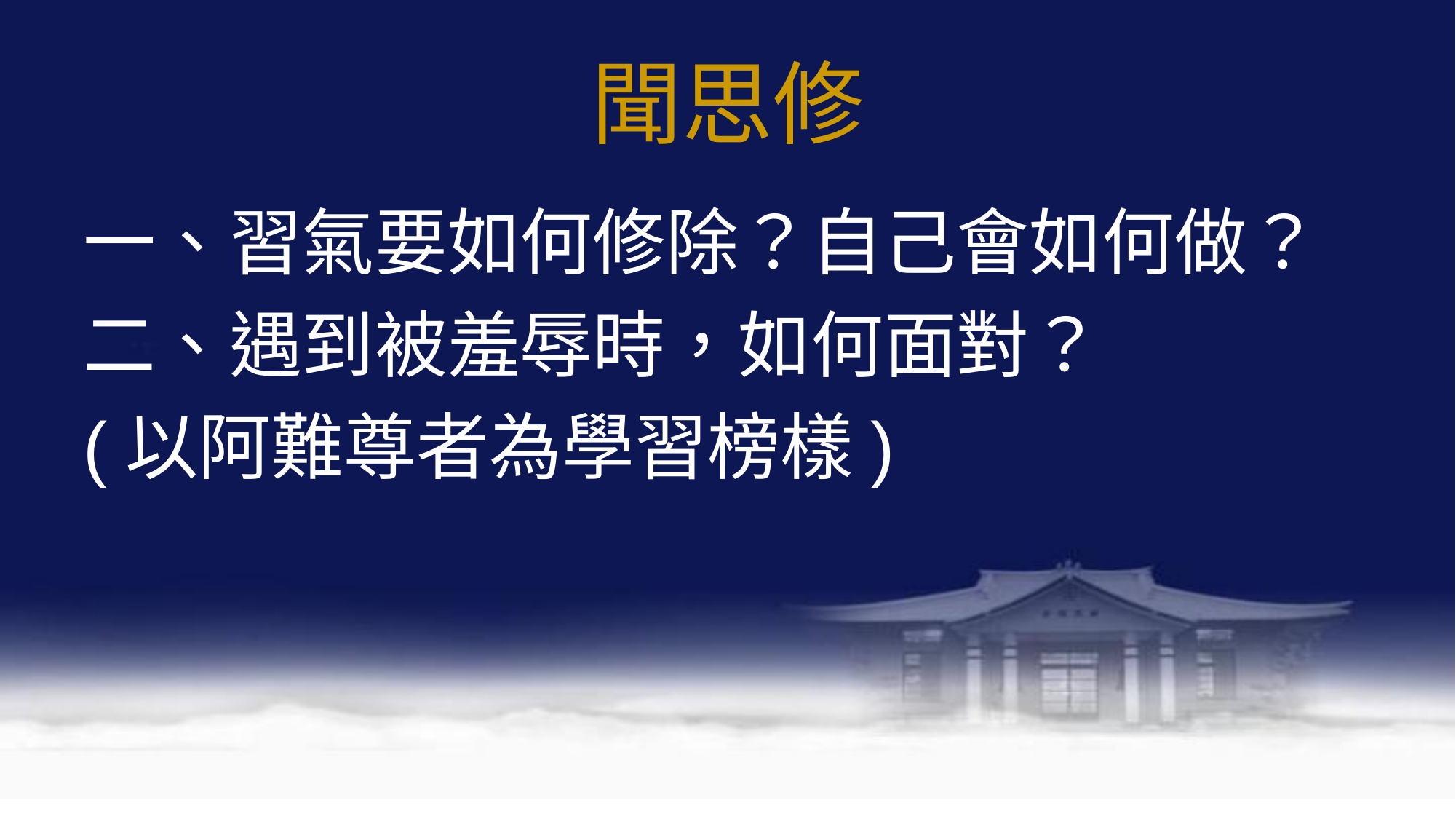

# 聞思修
一、習氣要如何修除？自己會如何做？
二、遇到被羞辱時，如何面對？
(以阿難尊者為學習榜樣)